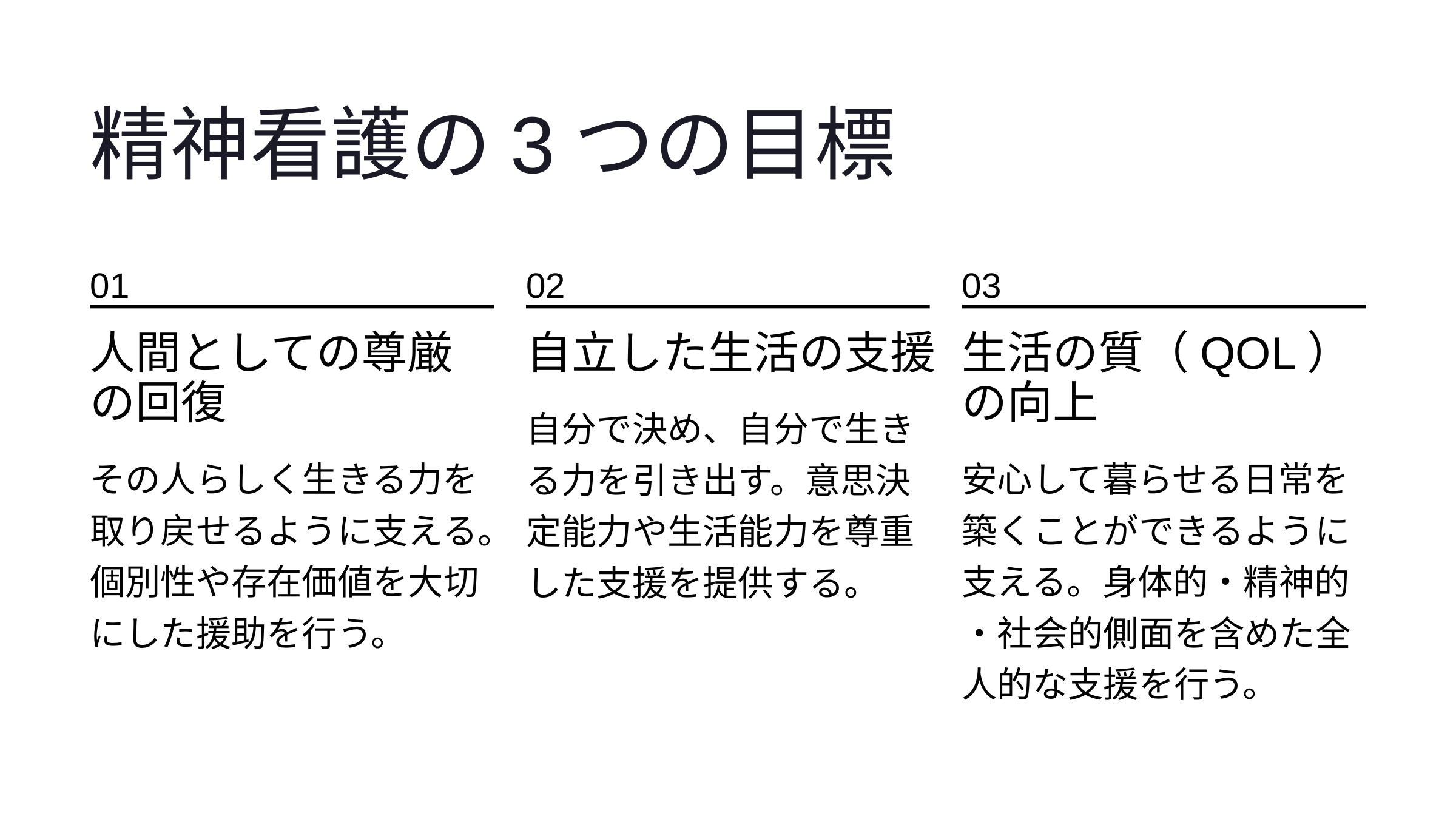

精神看護の3つの目標
01
02
03

人間としての尊厳の回復
自立した生活の支援
生活の質（QOL）の向上
自分で決め、自分で生きる力を引き出す。意思決定能力や生活能力を尊重した支援を提供する。
その人らしく生きる力を取り戻せるように支える。個別性や存在価値を大切にした援助を行う。
安心して暮らせる日常を築くことができるように支える。身体的・精神的・社会的側面を含めた全人的な支援を行う。